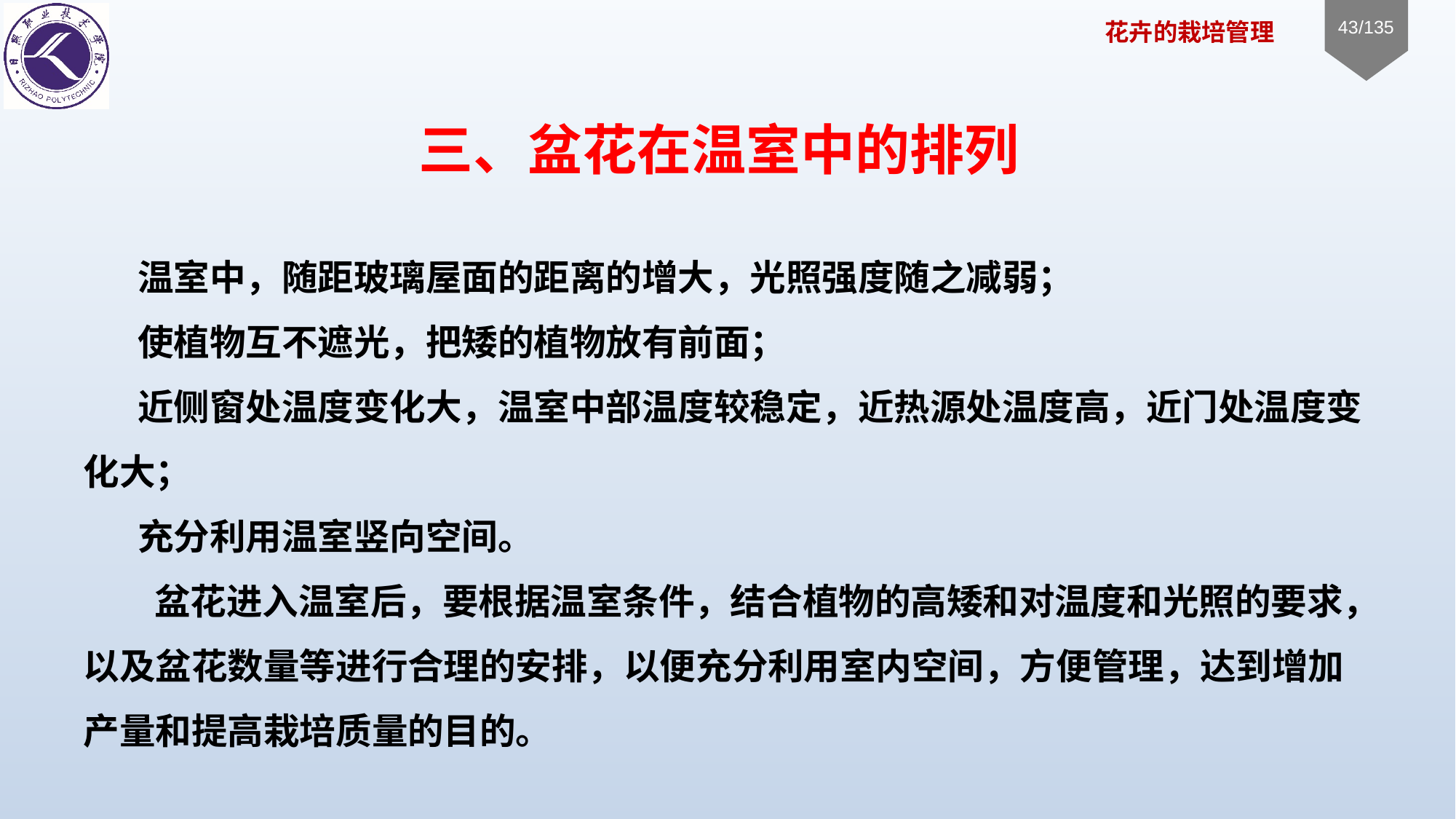

# 三、盆花在温室中的排列
温室中，随距玻璃屋面的距离的增大，光照强度随之减弱；
使植物互不遮光，把矮的植物放有前面；
近侧窗处温度变化大，温室中部温度较稳定，近热源处温度高，近门处温度变化大；
充分利用温室竖向空间。
 盆花进入温室后，要根据温室条件，结合植物的高矮和对温度和光照的要求，以及盆花数量等进行合理的安排，以便充分利用室内空间，方便管理，达到增加产量和提高栽培质量的目的。